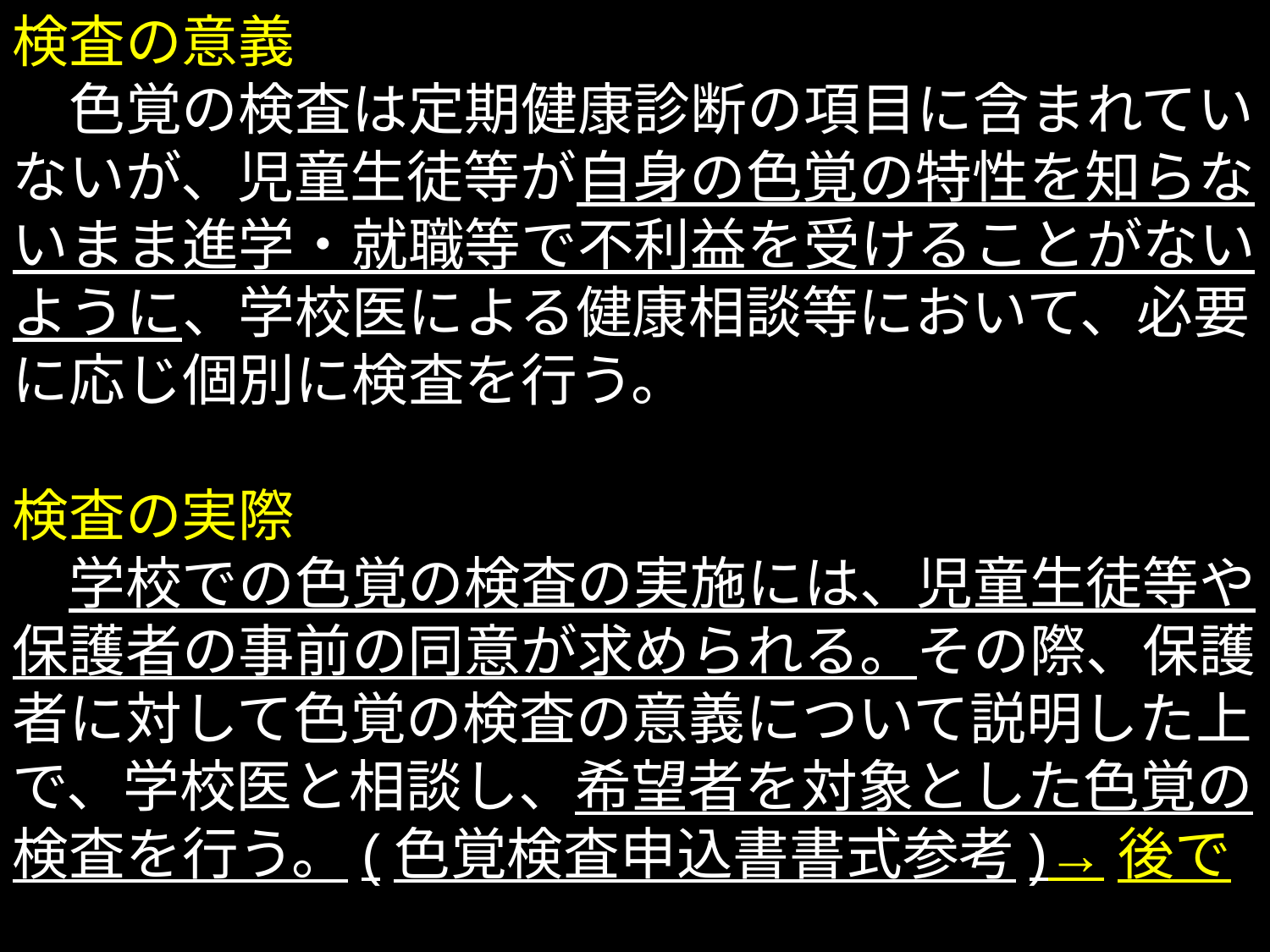

検査の意義
　色覚の検査は定期健康診断の項目に含まれていないが、児童生徒等が自身の色覚の特性を知らないまま進学・就職等で不利益を受けることがないように、学校医による健康相談等において、必要に応じ個別に検査を行う。

検査の実際
　学校での色覚の検査の実施には、児童生徒等や保護者の事前の同意が求められる。その際、保護者に対して色覚の検査の意義について説明した上で、学校医と相談し、希望者を対象とした色覚の検査を行う。(色覚検査申込書書式参考)→後で